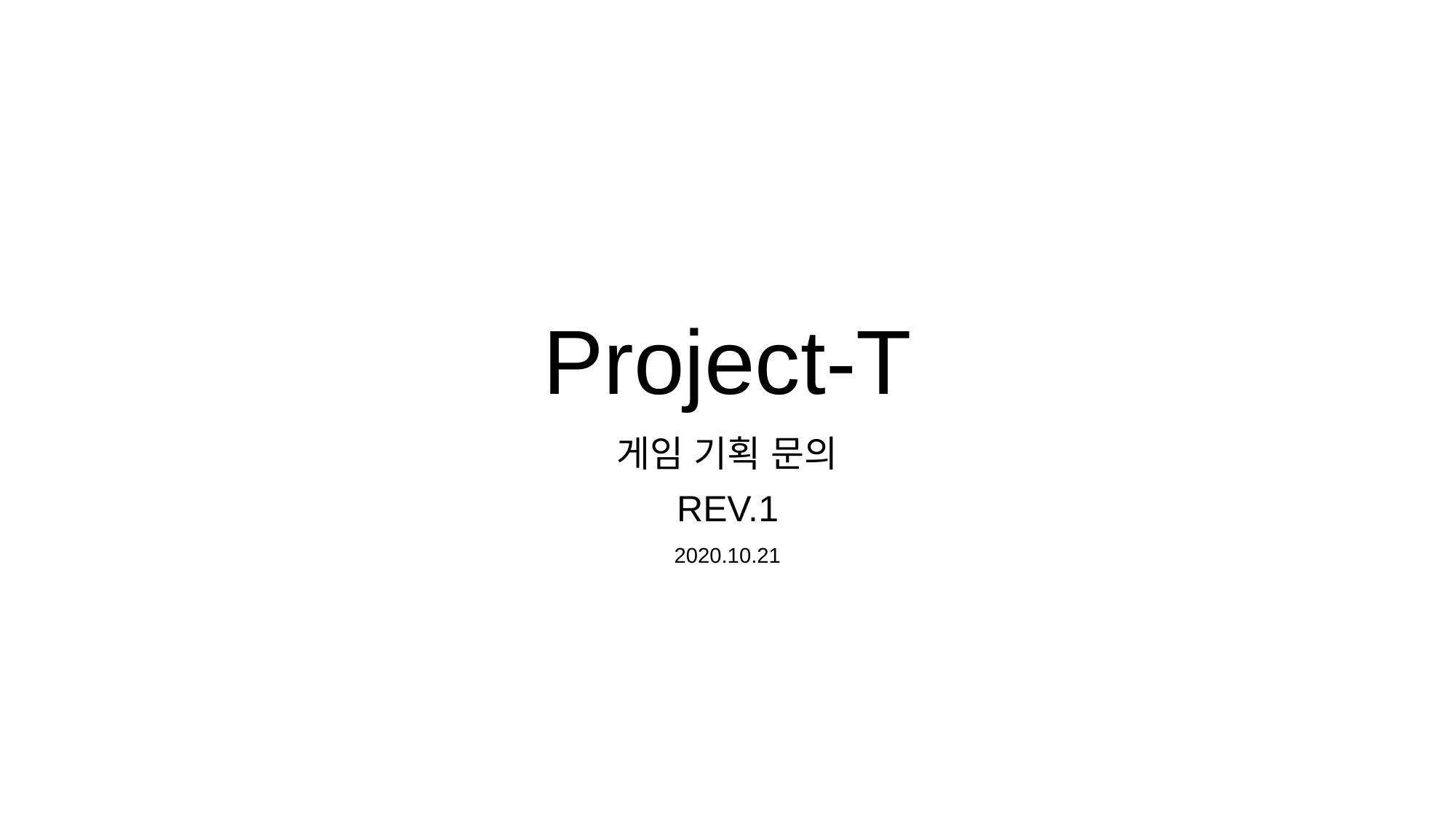

# Project-T
게임 기획 문의
REV.1
2020.10.21